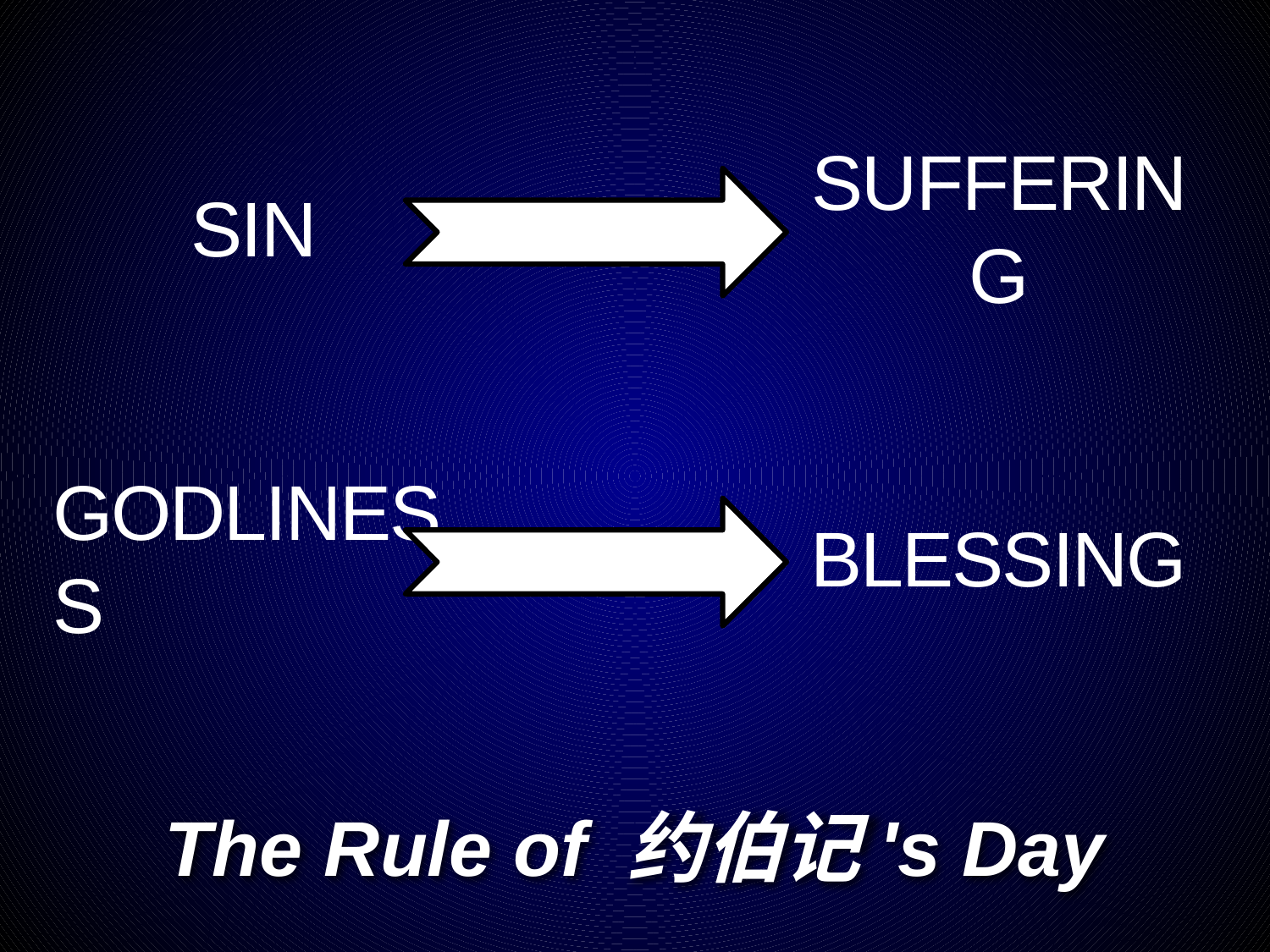

SIN
SUFFERING

GODLINESS
BLESSING

# The Rule of 约伯记's Day